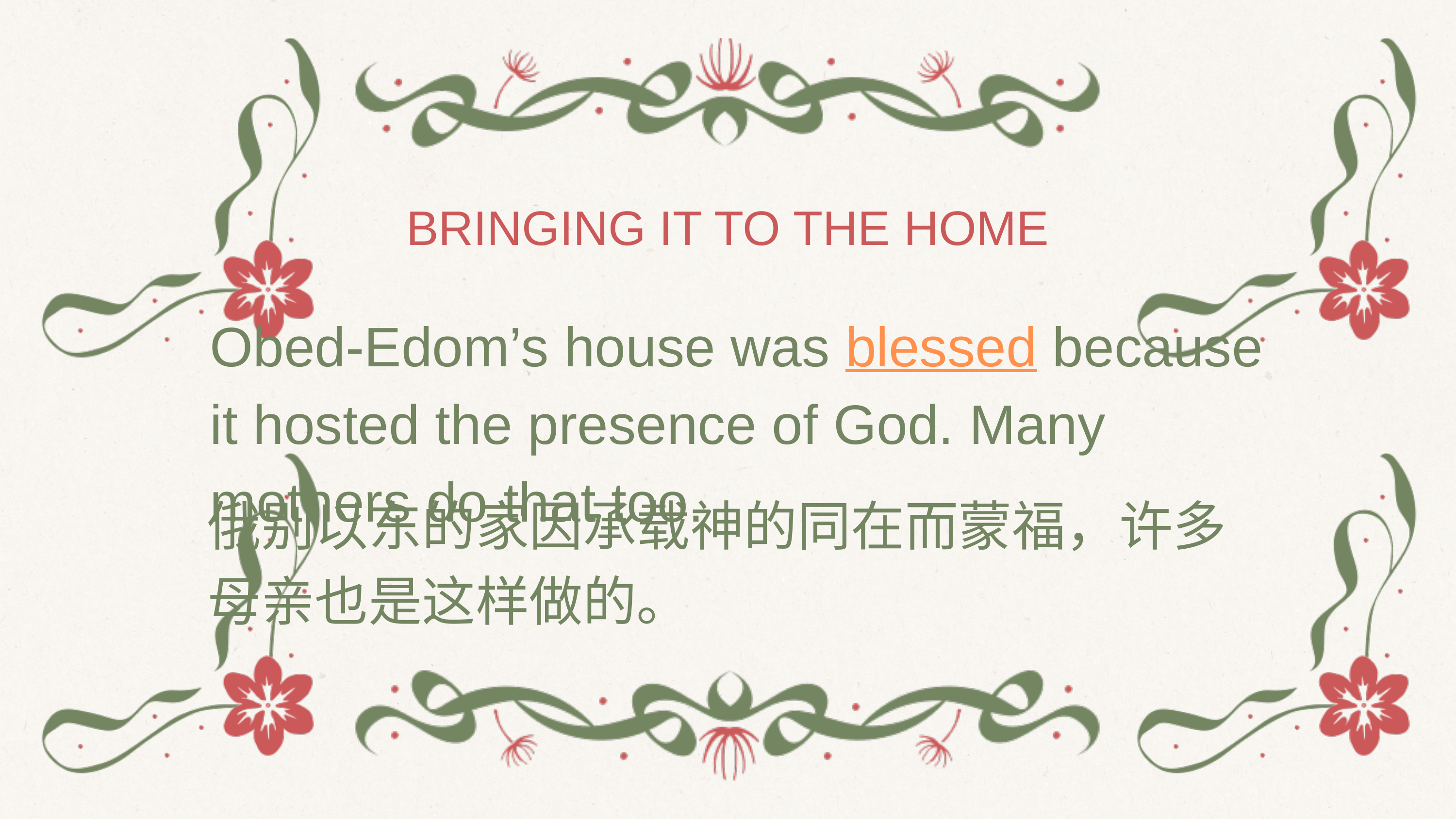

BRINGING IT TO THE HOME
Obed-Edom’s house was blessed because it hosted the presence of God. Many mothers do that too.

俄别以东的家因承载神的同在而蒙福，许多母亲也是这样做的。